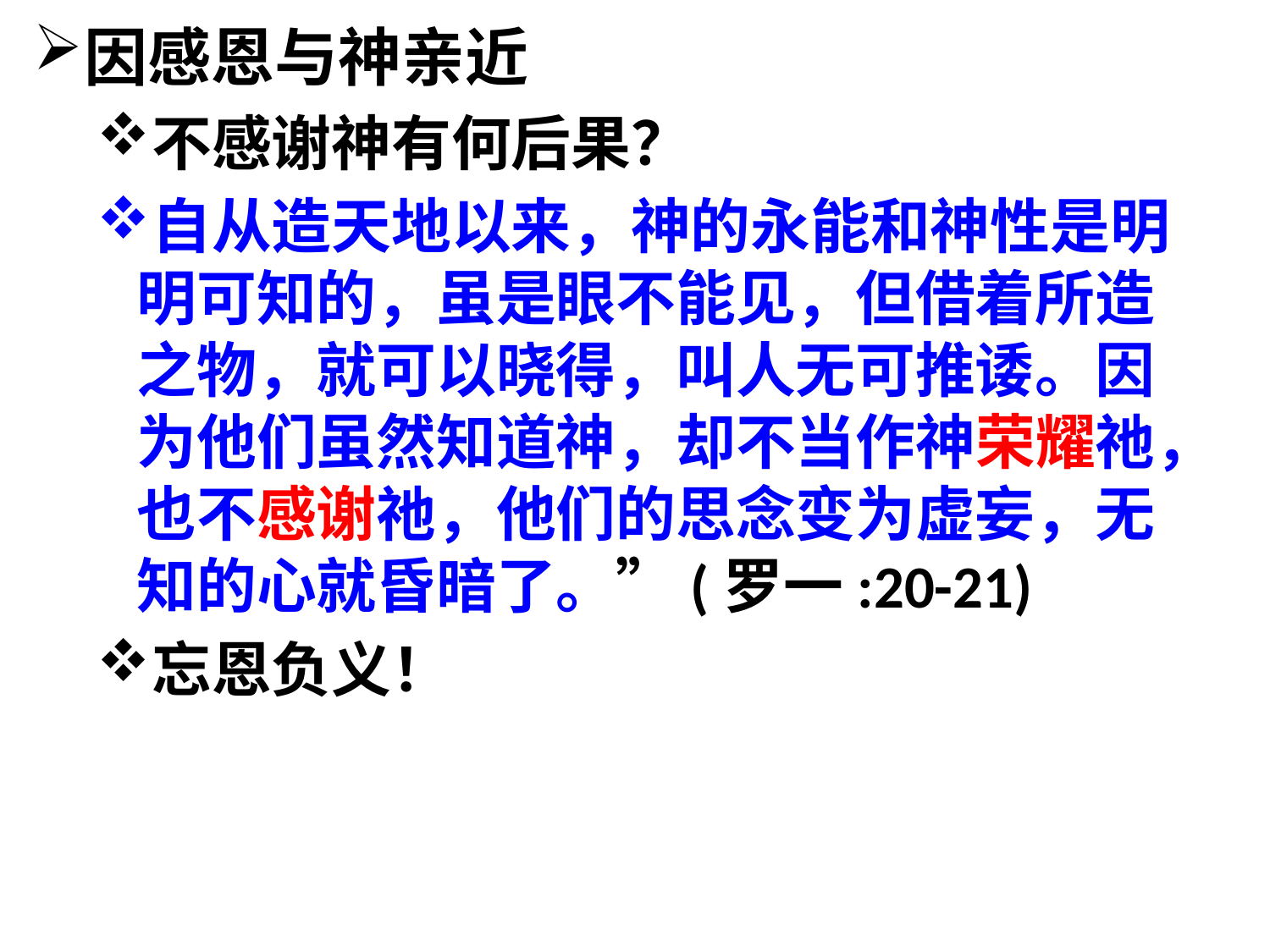

因感恩与神亲近
不感谢神有何后果？
自从造天地以来，神的永能和神性是明明可知的，虽是眼不能见，但借着所造之物，就可以晓得，叫人无可推诿。因为他们虽然知道神，却不当作神荣耀祂，也不感谢祂，他们的思念变为虚妄，无知的心就昏暗了。”(罗一:20-21)
忘恩负义！